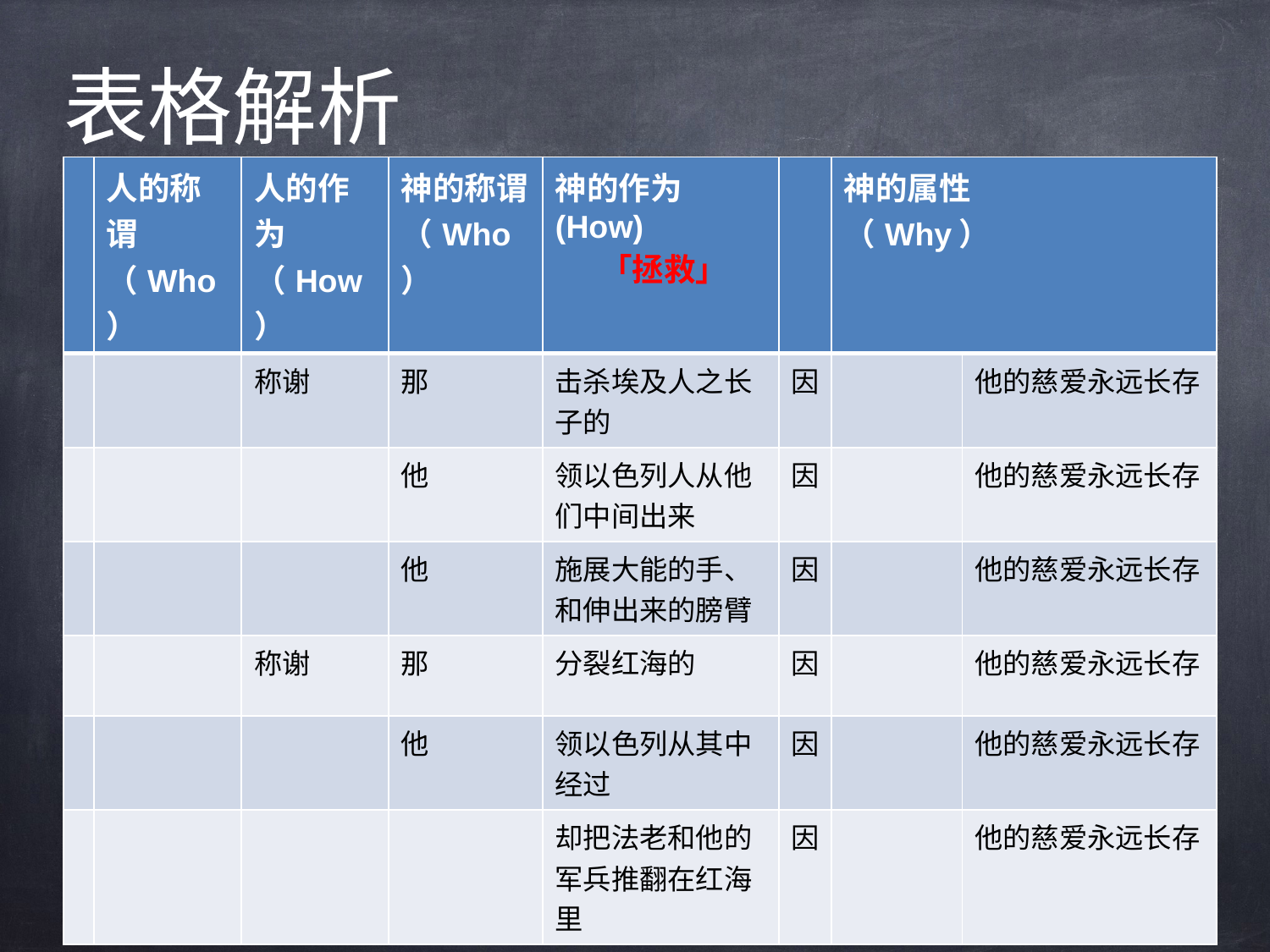

# 表格解析

|  | 人的称谓（Who） | 人的作为（How） | 神的称谓（Who） | 神的作为(How) 「拯救」 |  | 神的属性 （Why） |  |
| --- | --- | --- | --- | --- | --- | --- | --- |
|  |  | 称谢 | 那 | 击杀埃及人之长子的 | 因 |  | 他的慈爱永远长存 |
|  |  |  | 他 | 领以色列人从他们中间出来 | 因 |  | 他的慈爱永远长存 |
|  |  |  | 他 | 施展大能的手、和伸出来的膀臂 | 因 |  | 他的慈爱永远长存 |
|  |  | 称谢 | 那 | 分裂红海的 | 因 |  | 他的慈爱永远长存 |
|  |  |  | 他 | 领以色列从其中经过 | 因 |  | 他的慈爱永远长存 |
|  |  |  |  | 却把法老和他的军兵推翻在红海里 | 因 |  | 他的慈爱永远长存 |